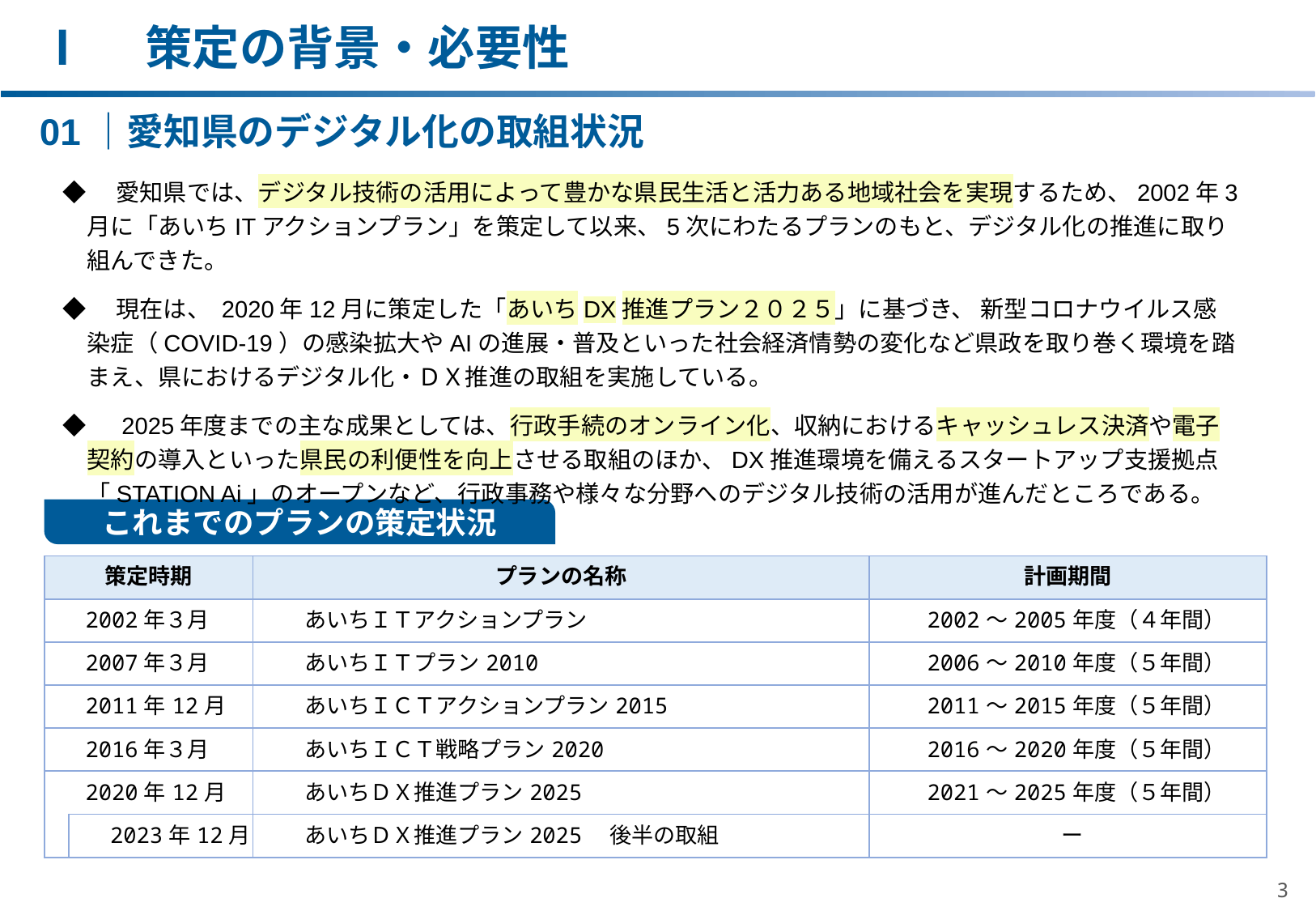

# Ⅰ　策定の背景・必要性
01｜愛知県のデジタル化の取組状況
◆　愛知県では、デジタル技術の活用によって豊かな県民生活と活力ある地域社会を実現するため、2002年3月に「あいちITアクションプラン」を策定して以来、5次にわたるプランのもと、デジタル化の推進に取り組んできた。
◆　現在は、 2020年12月に策定した「あいちDX推進プラン２０２５」に基づき、 新型コロナウイルス感染症（COVID-19）の感染拡大やAIの進展・普及といった社会経済情勢の変化など県政を取り巻く環境を踏まえ、県におけるデジタル化・ＤＸ推進の取組を実施している。
◆　2025年度までの主な成果としては、行政手続のオンライン化、収納におけるキャッシュレス決済や電子契約の導入といった県民の利便性を向上させる取組のほか、DX推進環境を備えるスタートアップ支援拠点「STATION Ai」のオープンなど、行政事務や様々な分野へのデジタル技術の活用が進んだところである。
これまでのプランの策定状況
| 策定時期 |  | プランの名称 | 計画期間 |
| --- | --- | --- | --- |
| 2002年３月 |  | あいちＩＴアクションプラン | 2002～2005年度（４年間） |
| 2007年３月 |  | あいちＩＴプラン2010 | 2006～2010年度（５年間） |
| 2011年12月 |  | あいちＩＣＴアクションプラン2015 | 2011～2015年度（５年間） |
| 2016年３月 |  | あいちＩＣＴ戦略プラン2020 | 2016～2020年度（５年間） |
| 2020年12月 |  | あいちＤＸ推進プラン2025 | 2021～2025年度（５年間） |
|  | 2023年12月 | あいちＤＸ推進プラン2025　後半の取組 | ー |